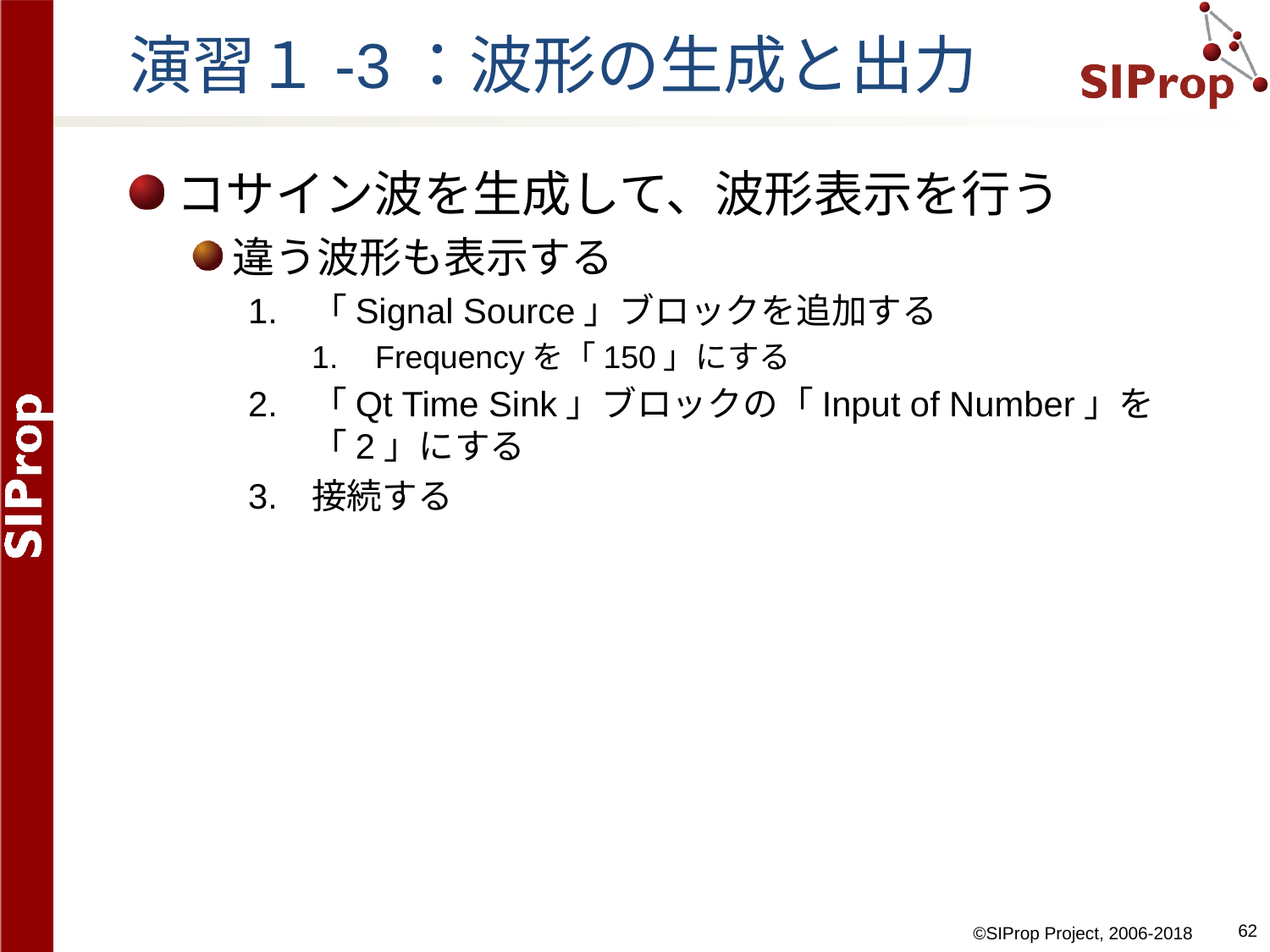

# 演習１-3：波形の生成と出力
コサイン波を生成して、波形表示を行う
違う波形も表示する
「Signal Source」ブロックを追加する
Frequencyを「150」にする
「Qt Time Sink」ブロックの「Input of Number」を「2」にする
接続する